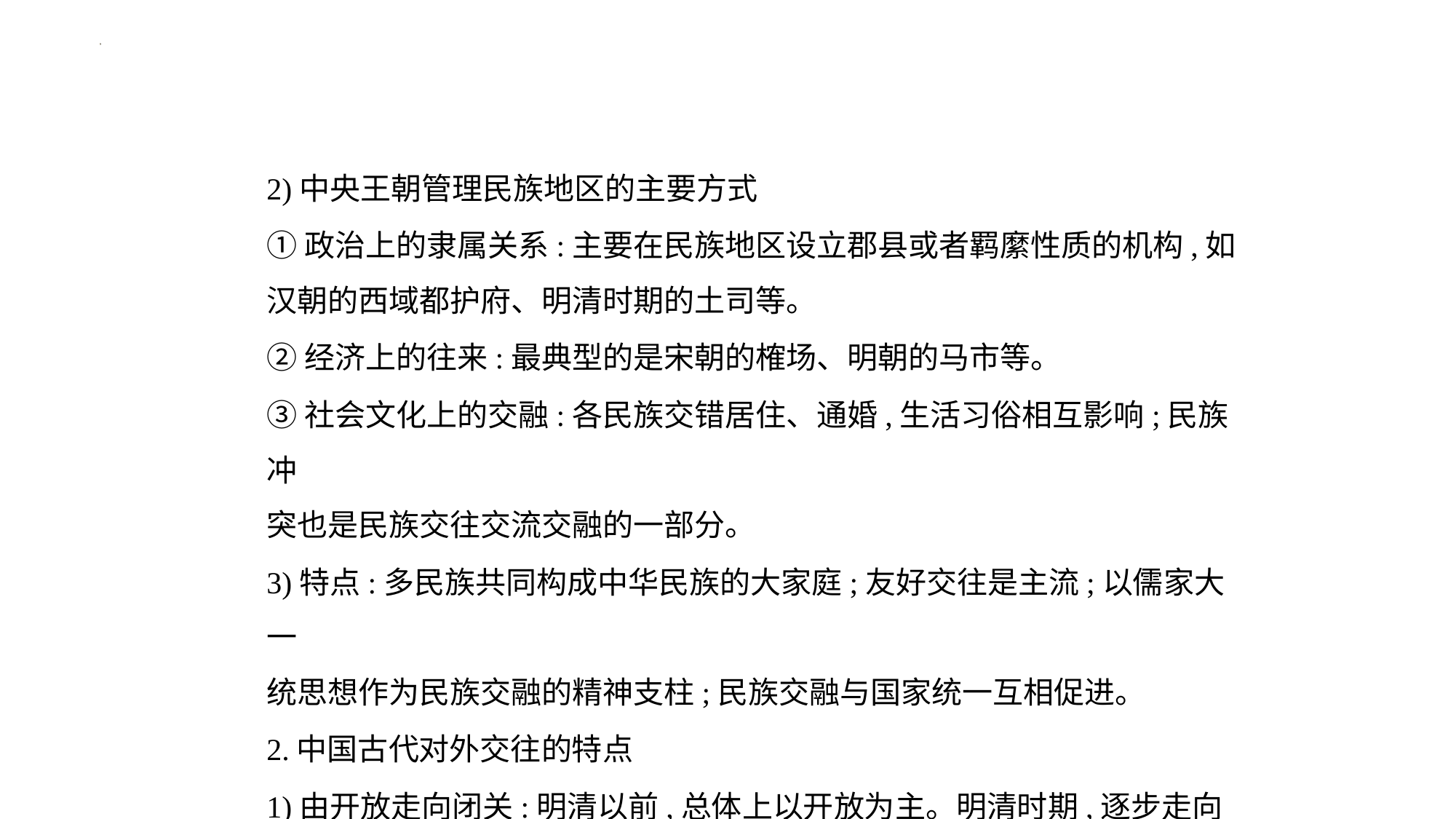

2)中央王朝管理民族地区的主要方式
①政治上的隶属关系:主要在民族地区设立郡县或者羁縻性质的机构,如
汉朝的西域都护府、明清时期的土司等。
②经济上的往来:最典型的是宋朝的榷场、明朝的马市等。
③社会文化上的交融:各民族交错居住、通婚,生活习俗相互影响;民族冲
突也是民族交往交流交融的一部分。
3)特点:多民族共同构成中华民族的大家庭;友好交往是主流;以儒家大一
统思想作为民族交融的精神支柱;民族交融与国家统一互相促进。
2.中国古代对外交往的特点
1)由开放走向闭关:明清以前,总体上以开放为主。明清时期,逐步走向闭
关自守。